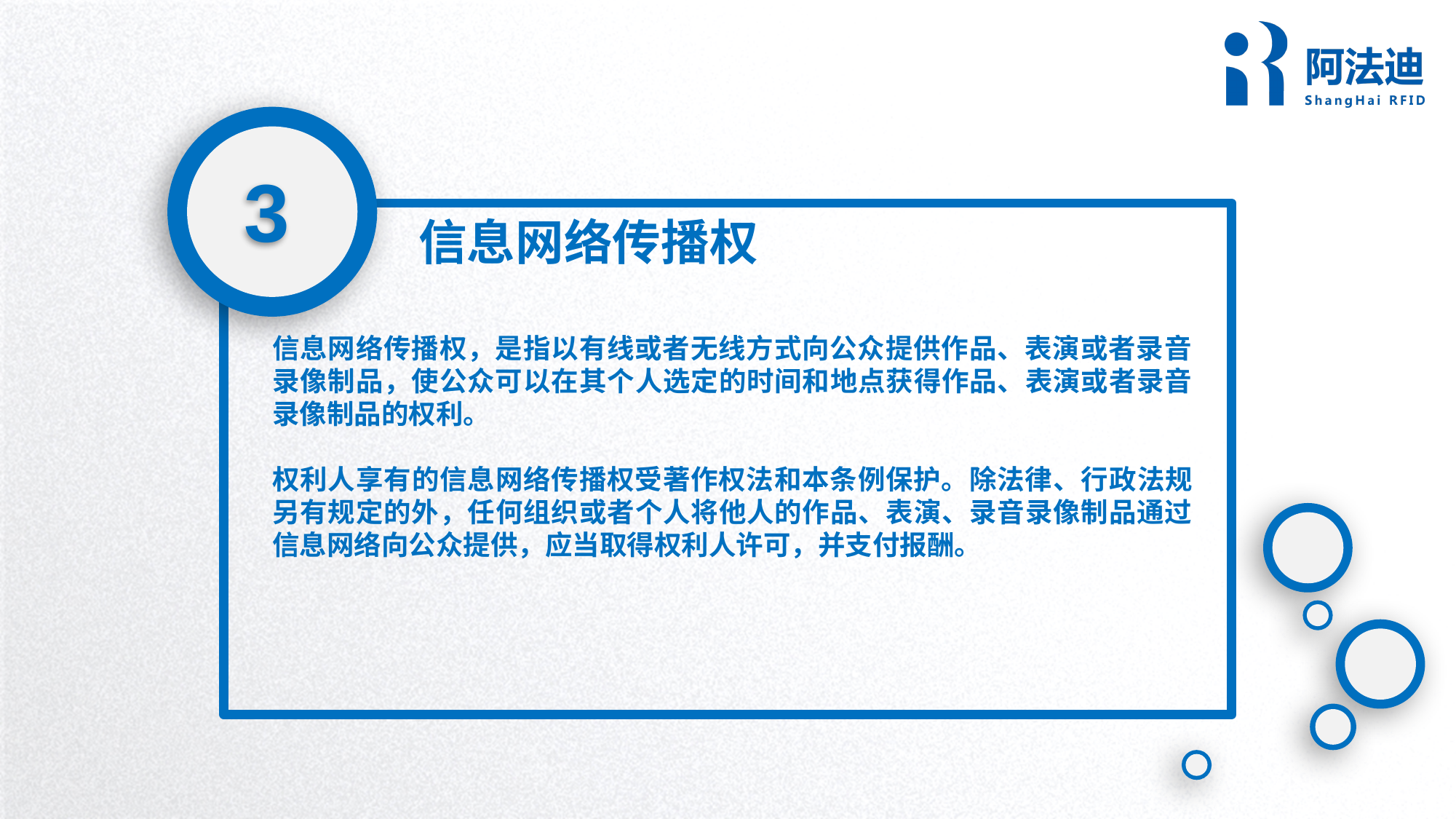

3

信息网络传播权
信息网络传播权，是指以有线或者无线方式向公众提供作品、表演或者录音录像制品，使公众可以在其个人选定的时间和地点获得作品、表演或者录音录像制品的权利。

权利人享有的信息网络传播权受著作权法和本条例保护。除法律、行政法规另有规定的外，任何组织或者个人将他人的作品、表演、录音录像制品通过信息网络向公众提供，应当取得权利人许可，并支付报酬。

延时符